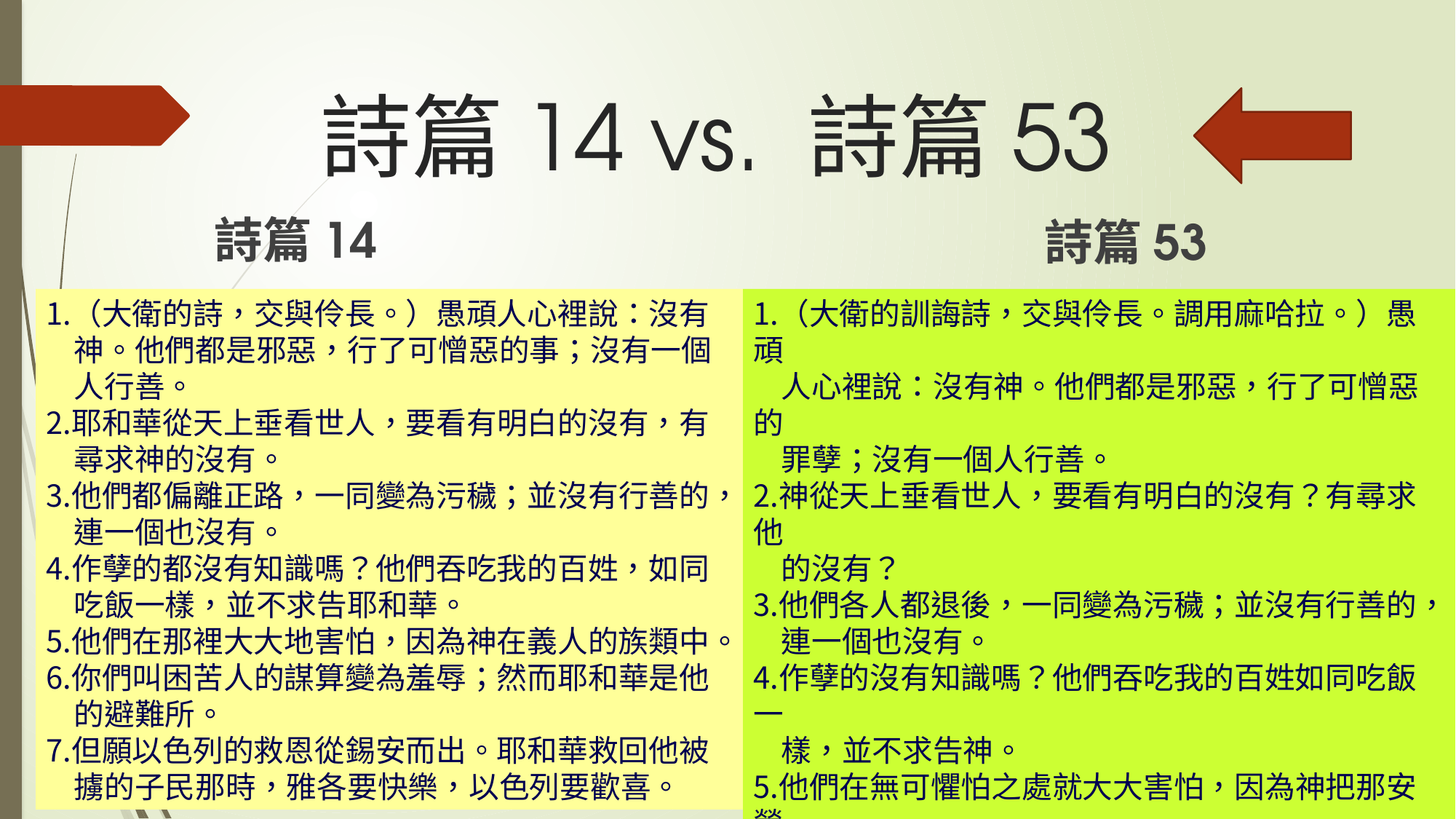

# 詩篇14 vs. 詩篇53

詩篇14
詩篇53
（大衛的訓誨詩，交與伶長。調用麻哈拉。）愚頑
   人心裡說：沒有神。他們都是邪惡，行了可憎惡的
   罪孽；沒有一個人行善。
神從天上垂看世人，要看有明白的沒有？有尋求他
   的沒有？
他們各人都退後，一同變為污穢；並沒有行善的，
   連一個也沒有。
作孽的沒有知識嗎？他們吞吃我的百姓如同吃飯一
   樣，並不求告神。
他們在無可懼怕之處就大大害怕，因為神把那安營
   攻擊你之人的骨頭散開了。你使他們蒙羞，因為神
   棄絕了他們。
但願以色列的救恩從錫安而出。神救回他被擄的子
   民那時，雅各要快樂，以色列要歡喜。
（大衛的詩，交與伶長。）愚頑人心裡說：沒有
   神。他們都是邪惡，行了可憎惡的事；沒有一個
   人行善。
耶和華從天上垂看世人，要看有明白的沒有，有
   尋求神的沒有。
他們都偏離正路，一同變為污穢；並沒有行善的，
   連一個也沒有。
作孽的都沒有知識嗎？他們吞吃我的百姓，如同
   吃飯一樣，並不求告耶和華。
他們在那裡大大地害怕，因為神在義人的族類中。
你們叫困苦人的謀算變為羞辱；然而耶和華是他
   的避難所。
但願以色列的救恩從錫安而出。耶和華救回他被
   擄的子民那時，雅各要快樂，以色列要歡喜。